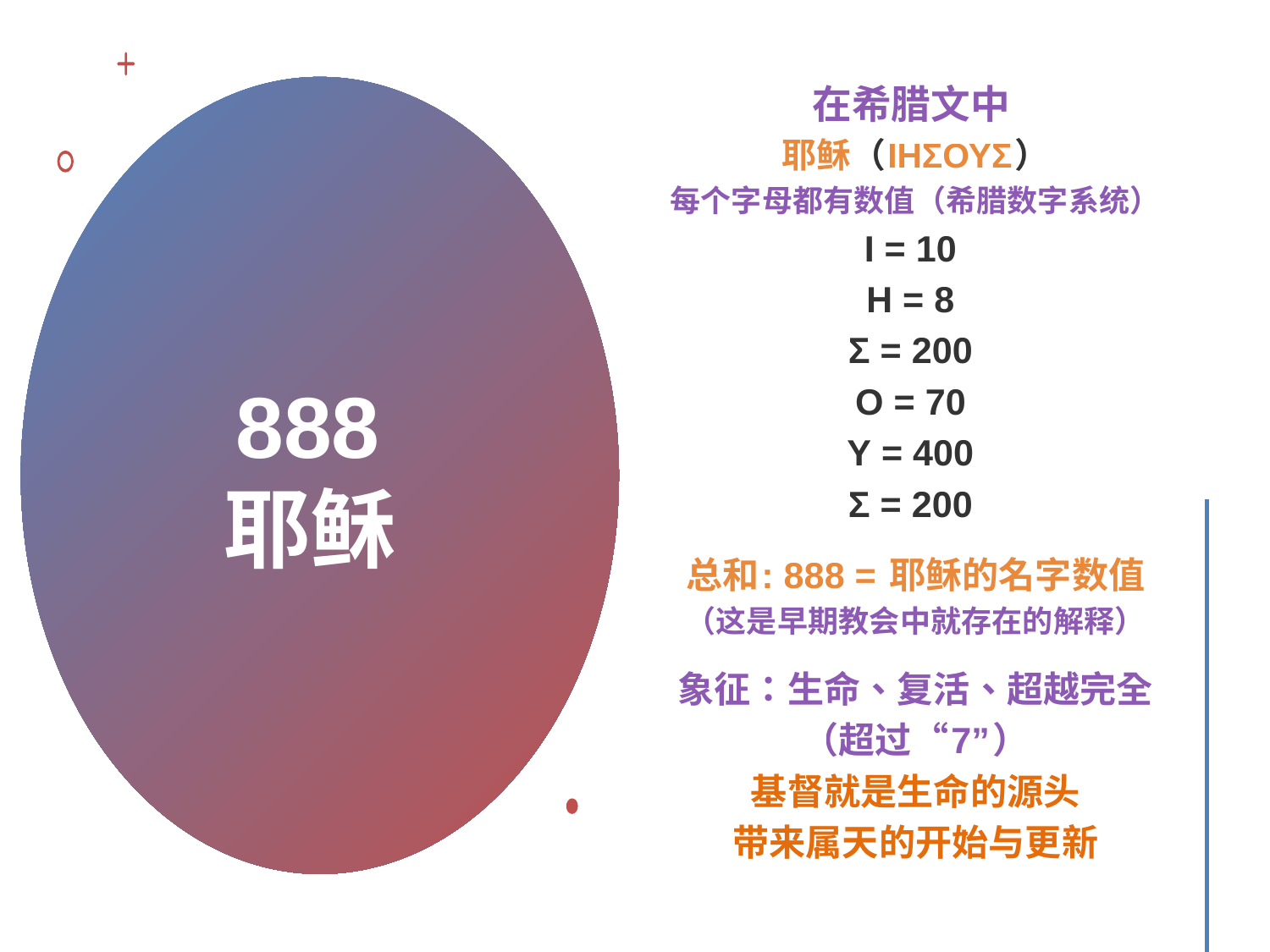

在希腊文中
耶稣（ΙΗΣΟΥΣ）
每个字母都有数值（希腊数字系统）
Ι = 10
Η = 8
Σ = 200
Ο = 70
Υ = 400
Σ = 200
总和: 888 = 耶稣的名字数值
（这是早期教会中就存在的解释）
象征：生命、复活、超越完全
（超过“7”）
基督就是生命的源头
带来属天的开始与更新

# 888 耶稣